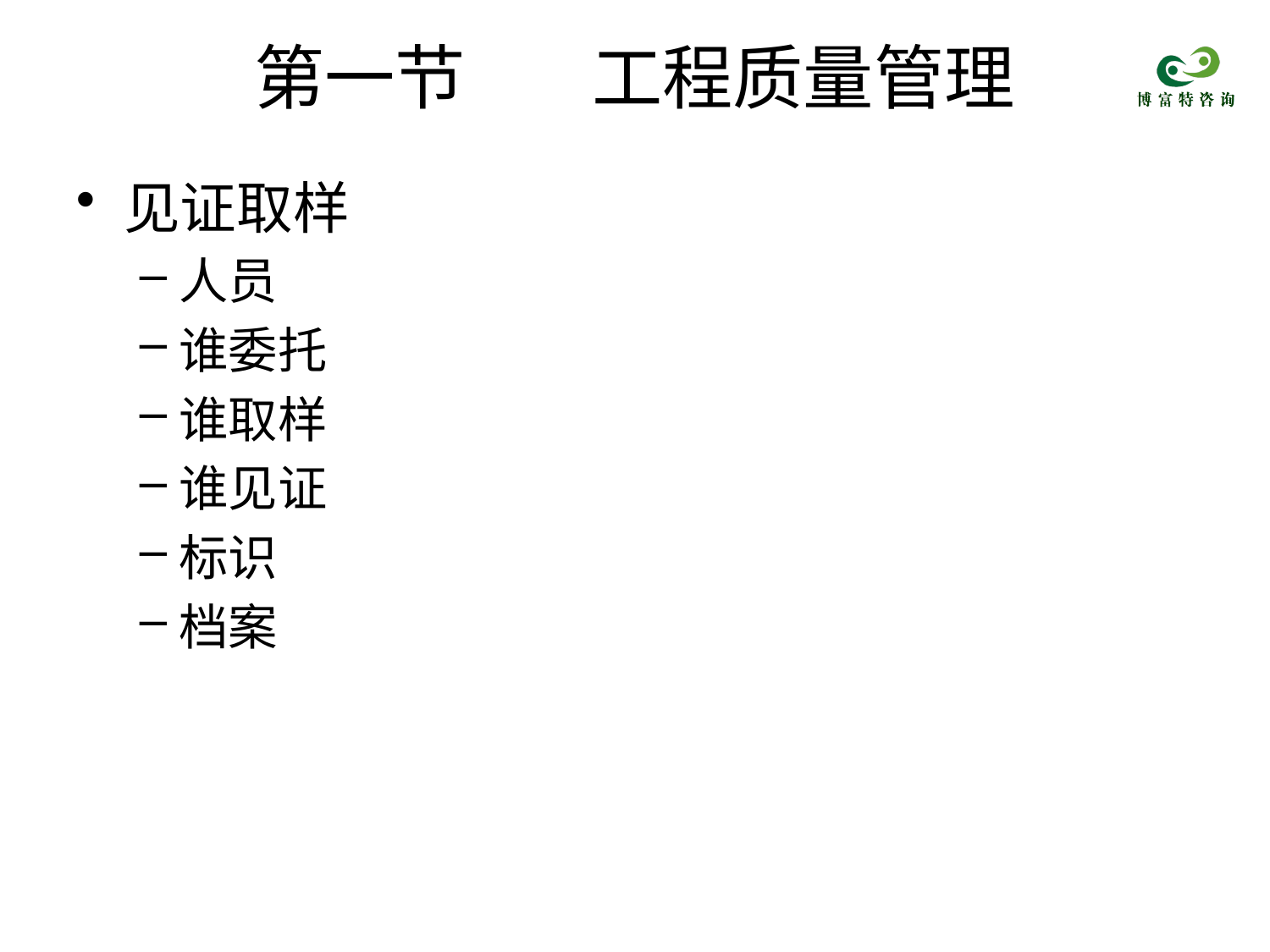

# 第一节        工程质量管理
见证取样
人员
谁委托
谁取样
谁见证
标识
档案